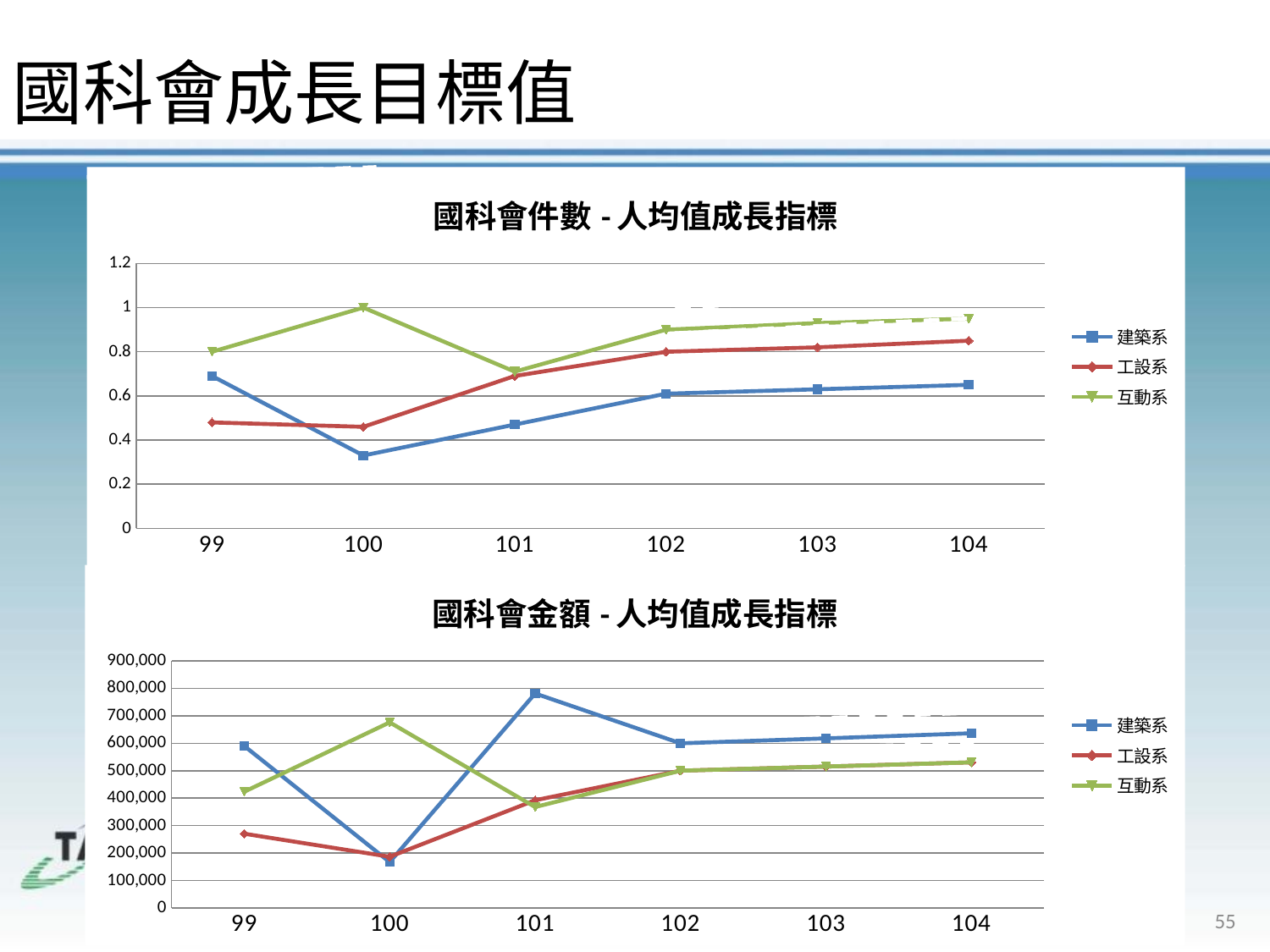

國科會成長目標值

### Chart: 國科會件數-人均值成長指標

| Category | 建築系 | 工設系 | 互動系 |
|---|---|---|---|
| 99 | 0.6900000000000006 | 0.4800000000000003 | 0.8 |
| 100 | 0.3300000000000015 | 0.46 | 1.0 |
| 101 | 0.4700000000000001 | 0.6900000000000006 | 0.7100000000000006 |
| 102 | 0.6100000000000007 | 0.8 | 0.9 |
| 103 | 0.6300000000000026 | 0.8200000000000006 | 0.93 |
| 104 | 0.6500000000000028 | 0.8500000000000006 | 0.9500000000000006 |

### Chart: 國科會金額-人均值成長指標

| Category | 建築系 | 工設系 | 互動系 |
|---|---|---|---|
| 99 | 590231.0 | 270400.0 | 423400.0 |
| 100 | 167000.0 | 186462.0 | 676263.0 |
| 101 | 781400.0 | 392308.0 | 367571.0 |
| 102 | 600000.0 | 500000.0 | 500000.0 |
| 103 | 618000.0 | 515000.0 | 515000.0 |
| 104 | 636540.0 | 530450.0 | 530450.0 |
55